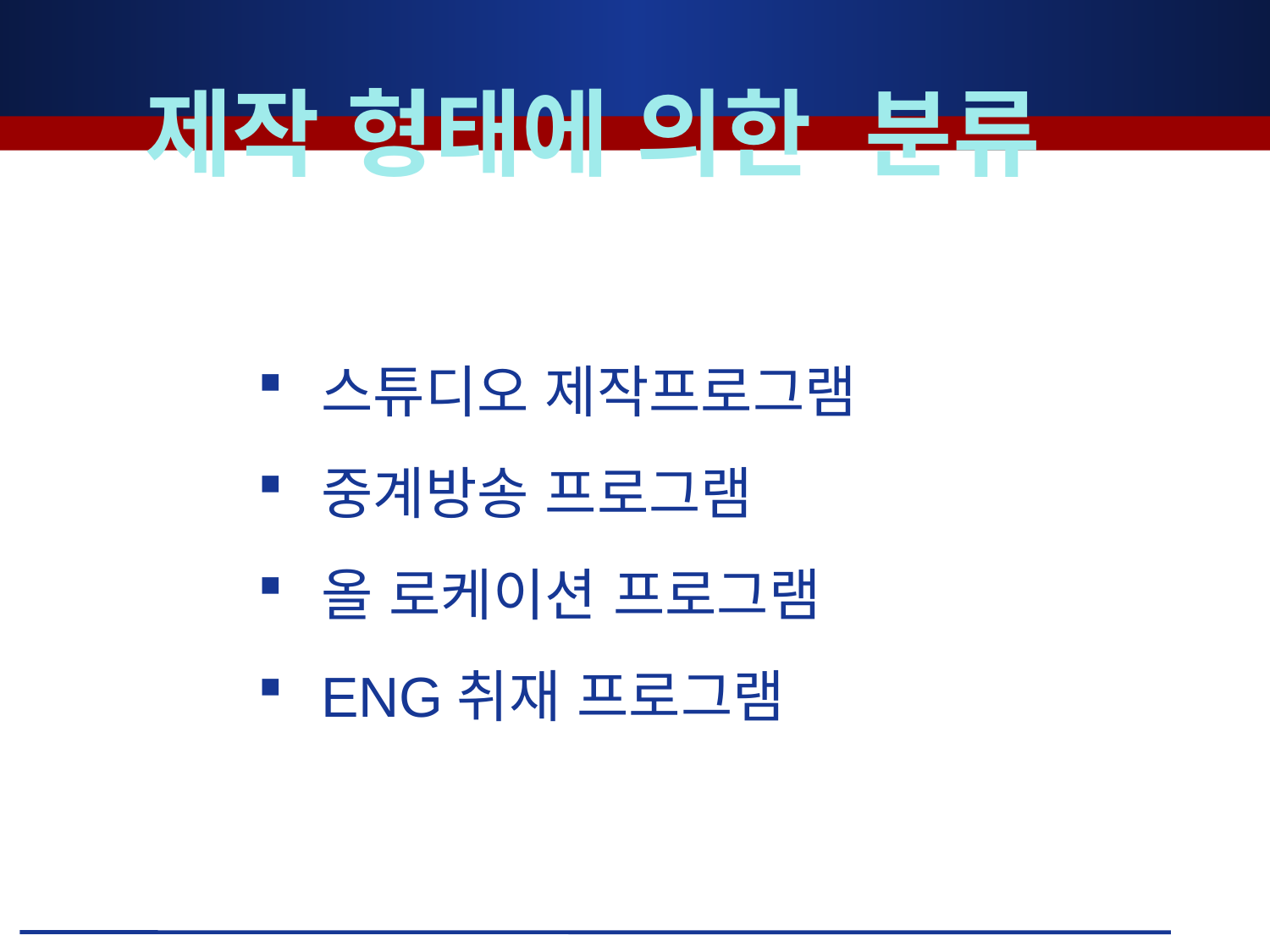

제작 형태에 의한  분류
스튜디오 제작프로그램
중계방송 프로그램
올 로케이션 프로그램
ENG취재 프로그램